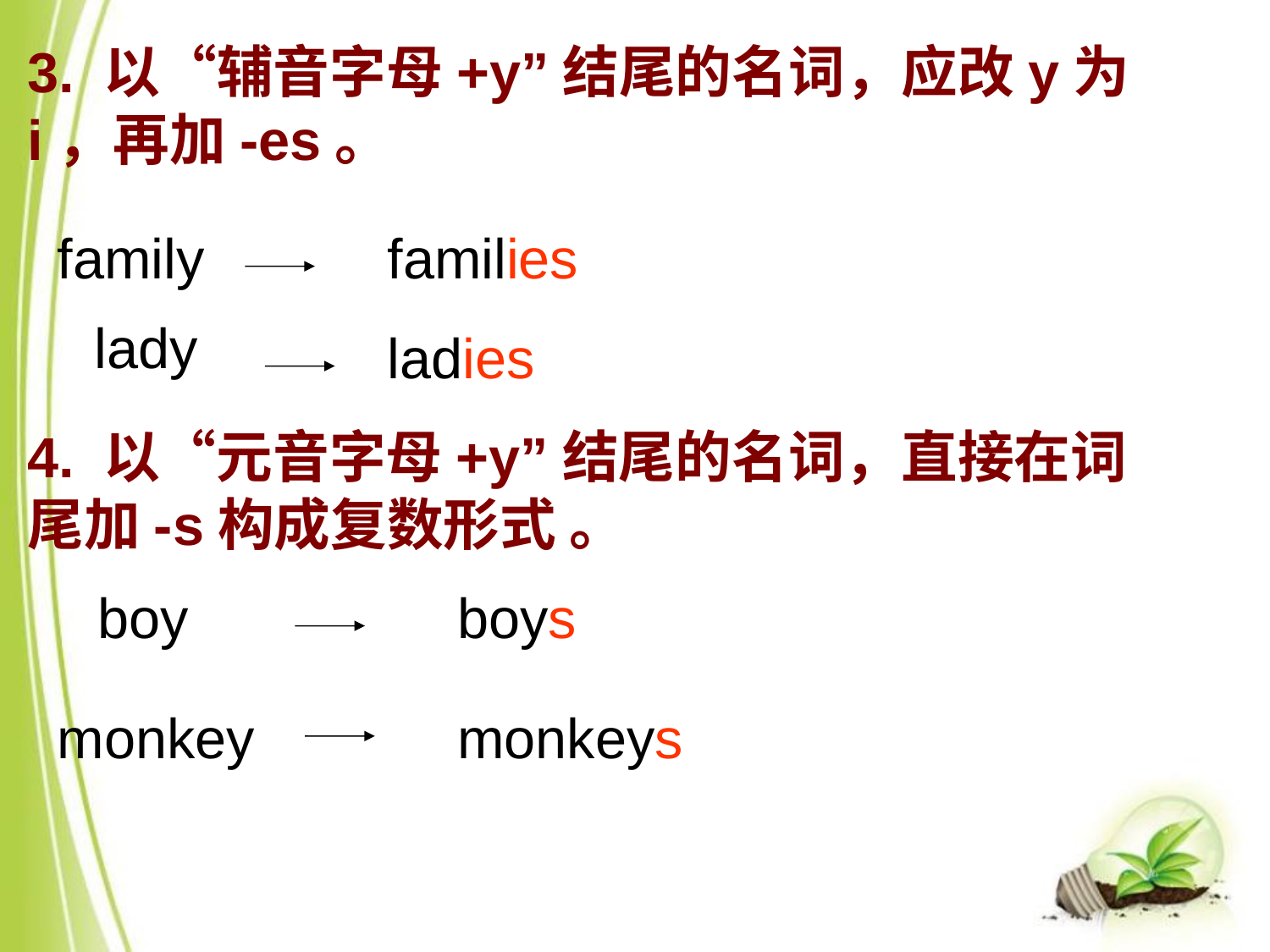

# 3. 以“辅音字母+y”结尾的名词，应改y为i，再加-es。
family
families

   lady

ladies

4. 以“元音字母+y”结尾的名词，直接在词尾加-s构成复数形式 。
boy
boys

monkey
monkeys